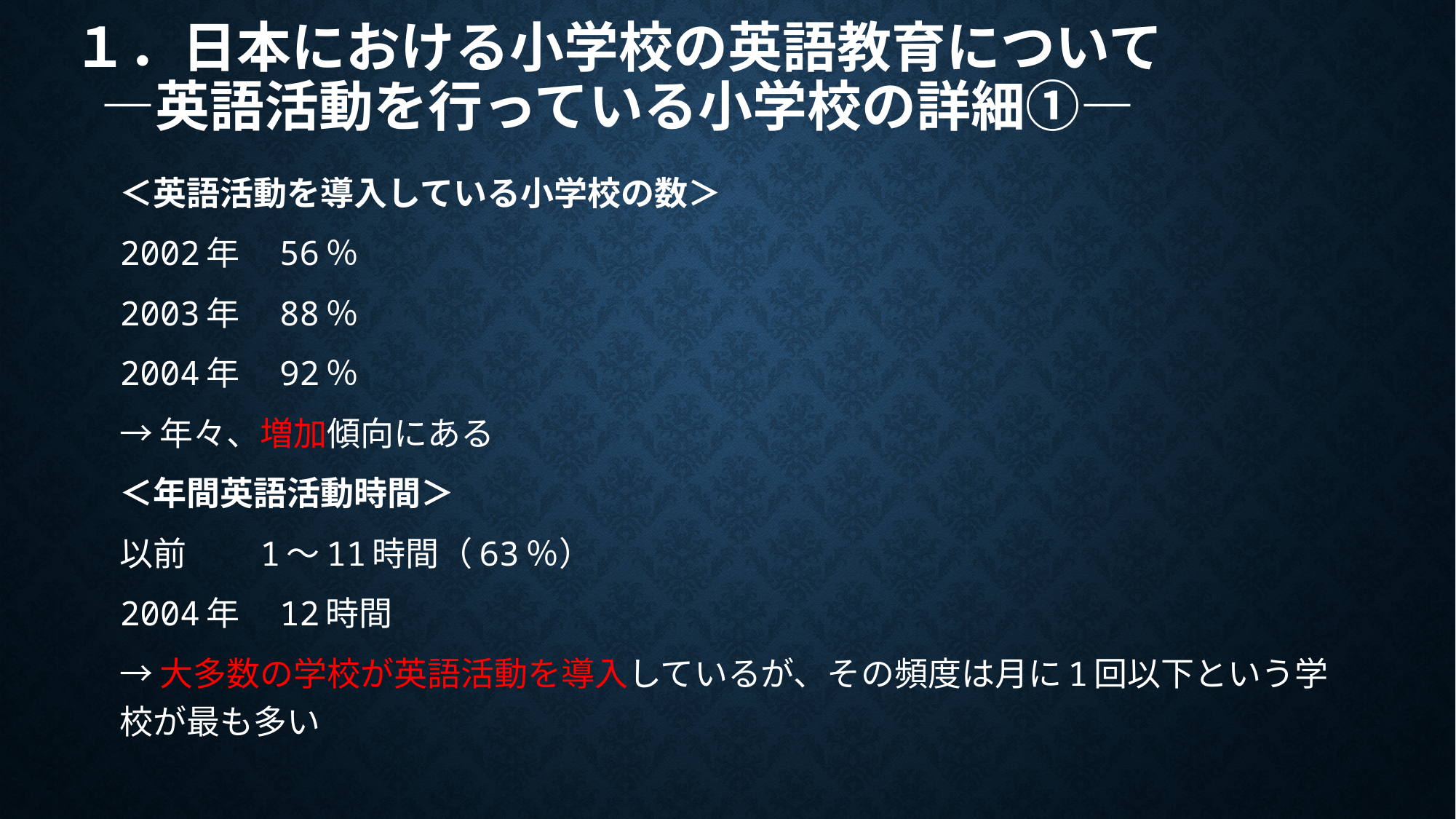

# １．日本における小学校の英語教育について ―英語活動を行っている小学校の詳細①―
＜英語活動を導入している小学校の数＞
2002年　56％
2003年　88％
2004年　92％
→年々、増加傾向にある
＜年間英語活動時間＞
以前　　1～11時間（63％）
2004年　12時間
→大多数の学校が英語活動を導入しているが、その頻度は月に1回以下という学校が最も多い